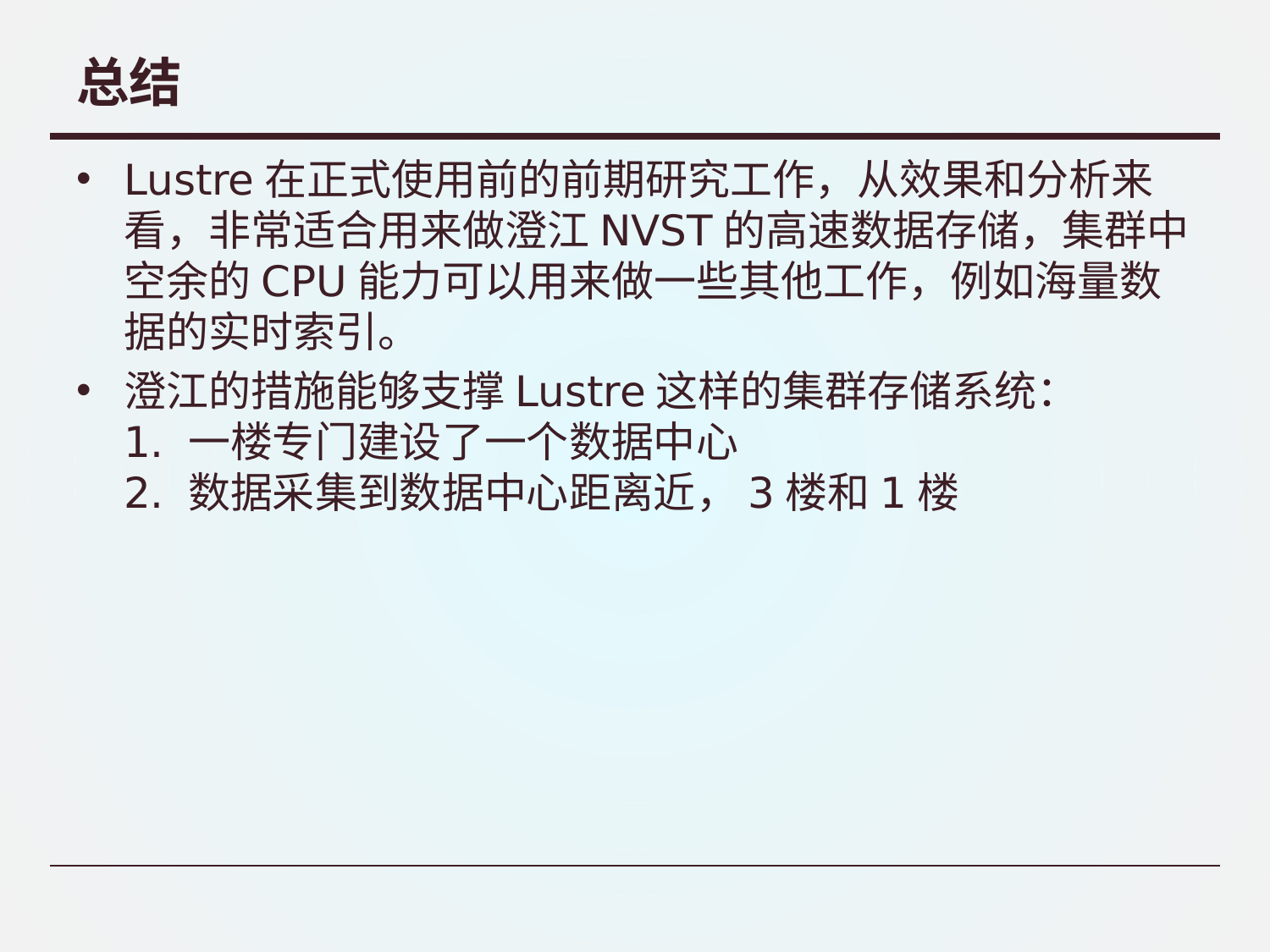

# 总结
Lustre在正式使用前的前期研究工作，从效果和分析来看，非常适合用来做澄江NVST的高速数据存储，集群中空余的CPU能力可以用来做一些其他工作，例如海量数据的实时索引。
澄江的措施能够支撑Lustre这样的集群存储系统：
1. 一楼专门建设了一个数据中心
2. 数据采集到数据中心距离近，3楼和1楼